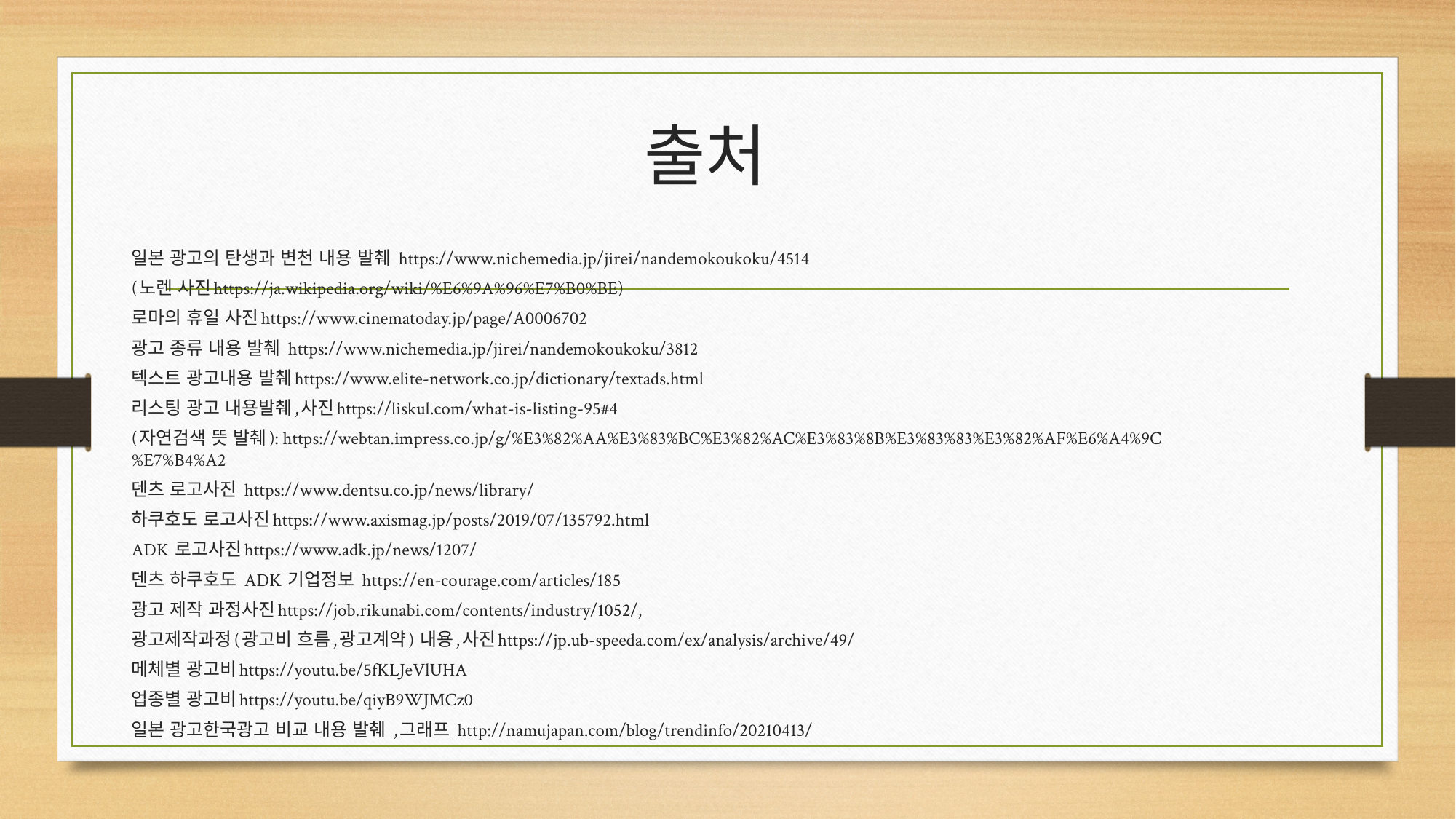

# 출처
일본 광고의 탄생과 변천 내용 발췌 https://www.nichemedia.jp/jirei/nandemokoukoku/4514
(노렌 사진https://ja.wikipedia.org/wiki/%E6%9A%96%E7%B0%BE)
로마의 휴일 사진https://www.cinematoday.jp/page/A0006702
광고 종류 내용 발췌 https://www.nichemedia.jp/jirei/nandemokoukoku/3812
텍스트 광고내용 발췌https://www.elite-network.co.jp/dictionary/textads.html
리스팅 광고 내용발췌,사진https://liskul.com/what-is-listing-95#4
(자연검색 뜻 발췌): https://webtan.impress.co.jp/g/%E3%82%AA%E3%83%BC%E3%82%AC%E3%83%8B%E3%83%83%E3%82%AF%E6%A4%9C%E7%B4%A2
덴츠 로고사진 https://www.dentsu.co.jp/news/library/
하쿠호도 로고사진https://www.axismag.jp/posts/2019/07/135792.html
ADK 로고사진https://www.adk.jp/news/1207/
덴츠 하쿠호도 ADK 기업정보 https://en-courage.com/articles/185
광고 제작 과정사진https://job.rikunabi.com/contents/industry/1052/,
광고제작과정(광고비 흐름,광고계약) 내용,사진https://jp.ub-speeda.com/ex/analysis/archive/49/
메체별 광고비https://youtu.be/5fKLJeVlUHA
업종별 광고비https://youtu.be/qiyB9WJMCz0
일본 광고한국광고 비교 내용 발췌 ,그래프 http://namujapan.com/blog/trendinfo/20210413/